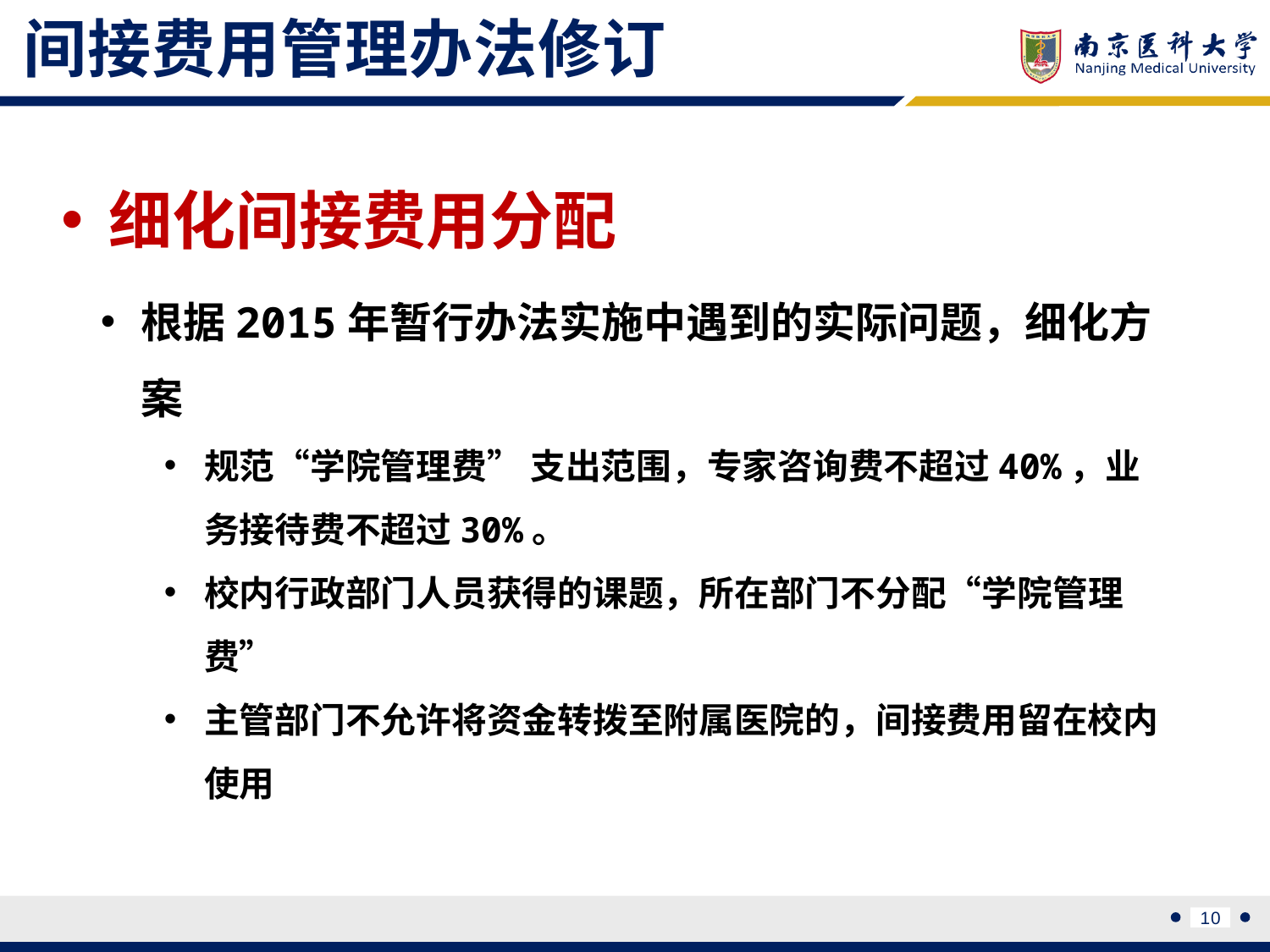

间接费用管理办法修订
细化间接费用分配
根据2015年暂行办法实施中遇到的实际问题，细化方案
规范“学院管理费” 支出范围，专家咨询费不超过40%，业务接待费不超过30%。
校内行政部门人员获得的课题，所在部门不分配“学院管理费”
主管部门不允许将资金转拨至附属医院的，间接费用留在校内使用